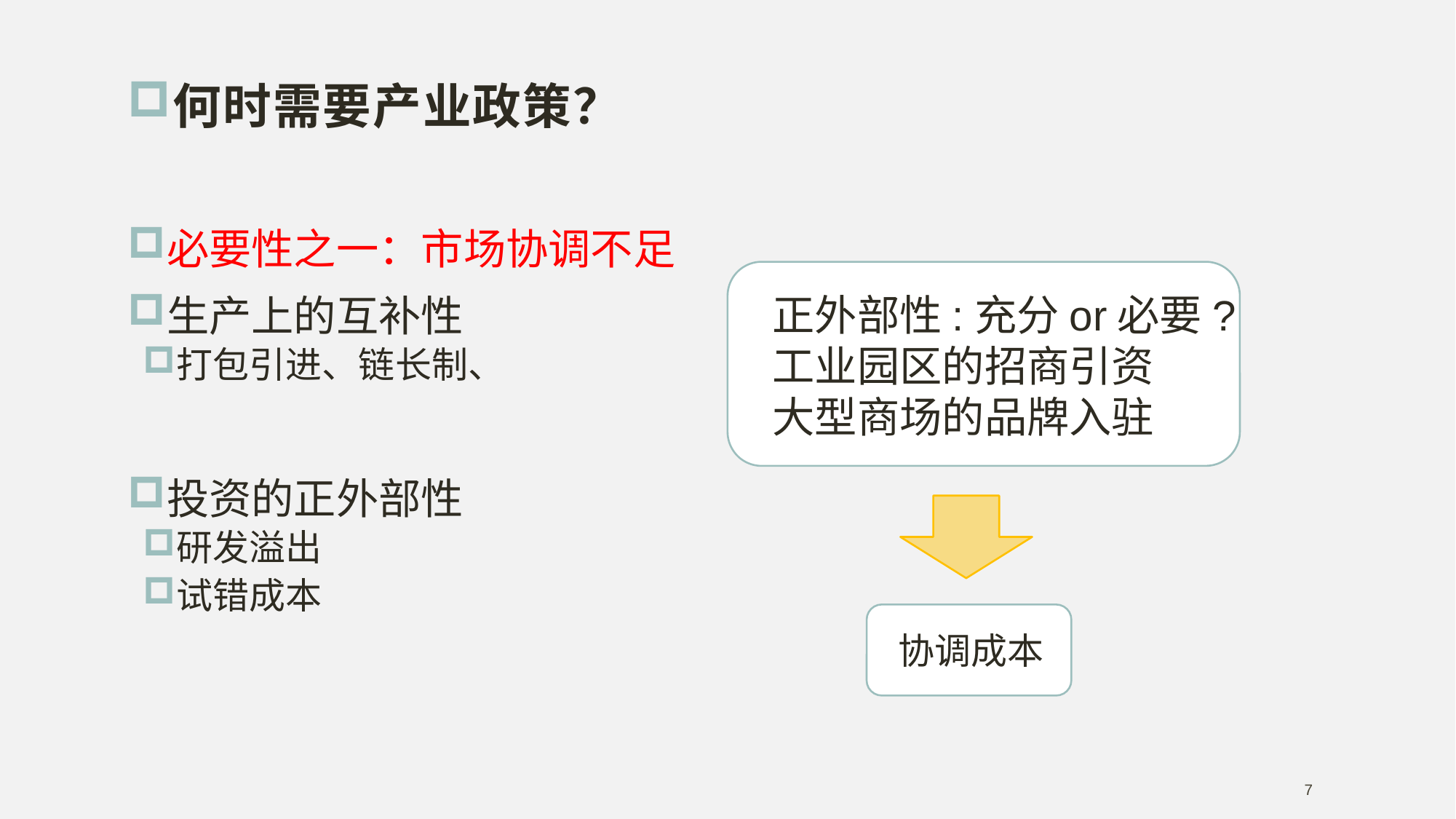

何时需要产业政策？
必要性之一：市场协调不足
生产上的互补性
打包引进、链长制、

投资的正外部性
研发溢出
试错成本

正外部性:充分or必要?
工业园区的招商引资
大型商场的品牌入驻

协调成本
7